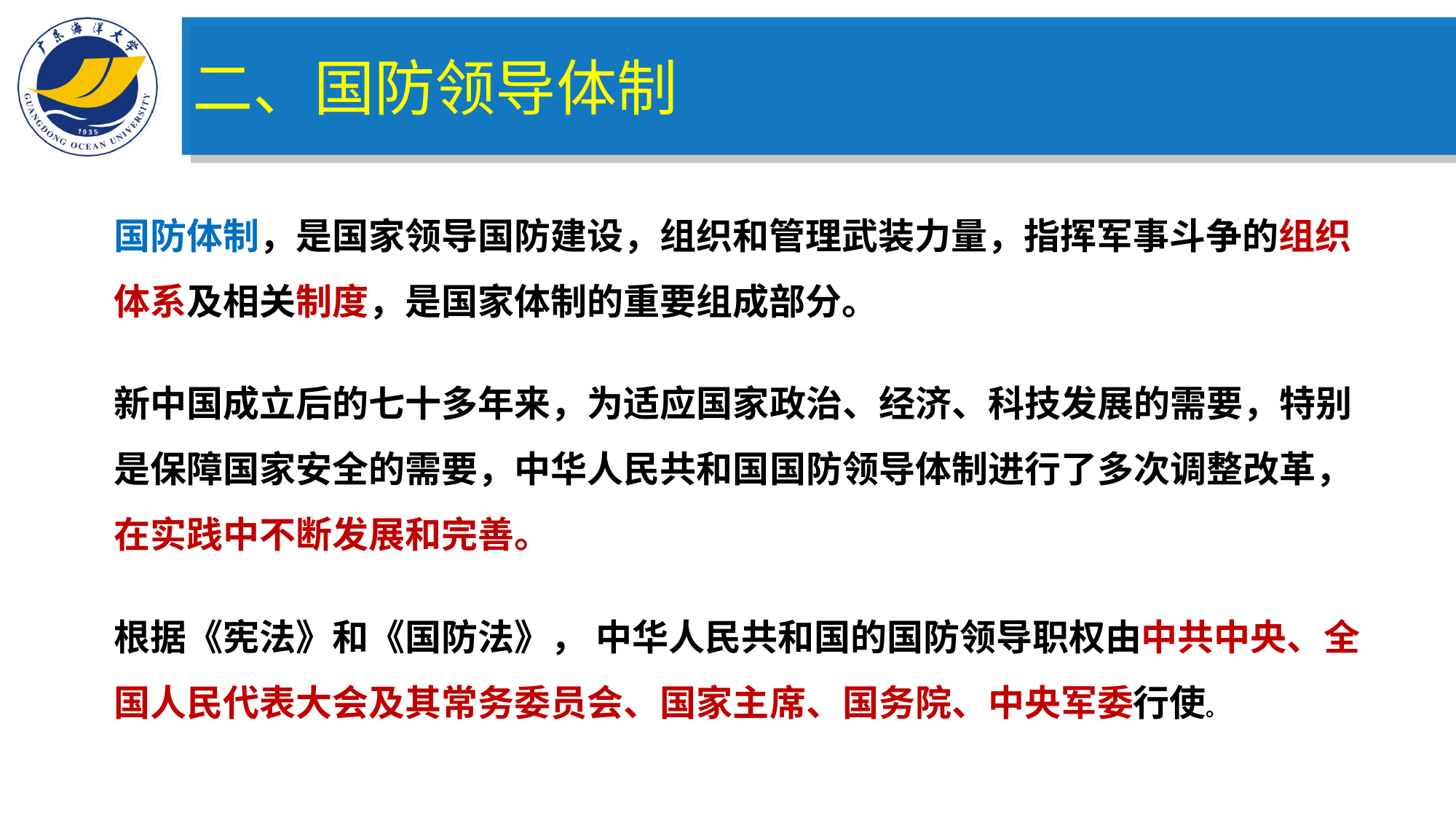

二、国防领导体制
国防体制，是国家领导国防建设，组织和管理武装力量，指挥军事斗争的组织体系及相关制度，是国家体制的重要组成部分。
新中国成立后的七十多年来，为适应国家政治、经济、科技发展的需要，特别是保障国家安全的需要，中华人民共和国国防领导体制进行了多次调整改革，在实践中不断发展和完善。
根据《宪法》和《国防法》， 中华人民共和国的国防领导职权由中共中央、全国人民代表大会及其常务委员会、国家主席、国务院、中央军委行使。